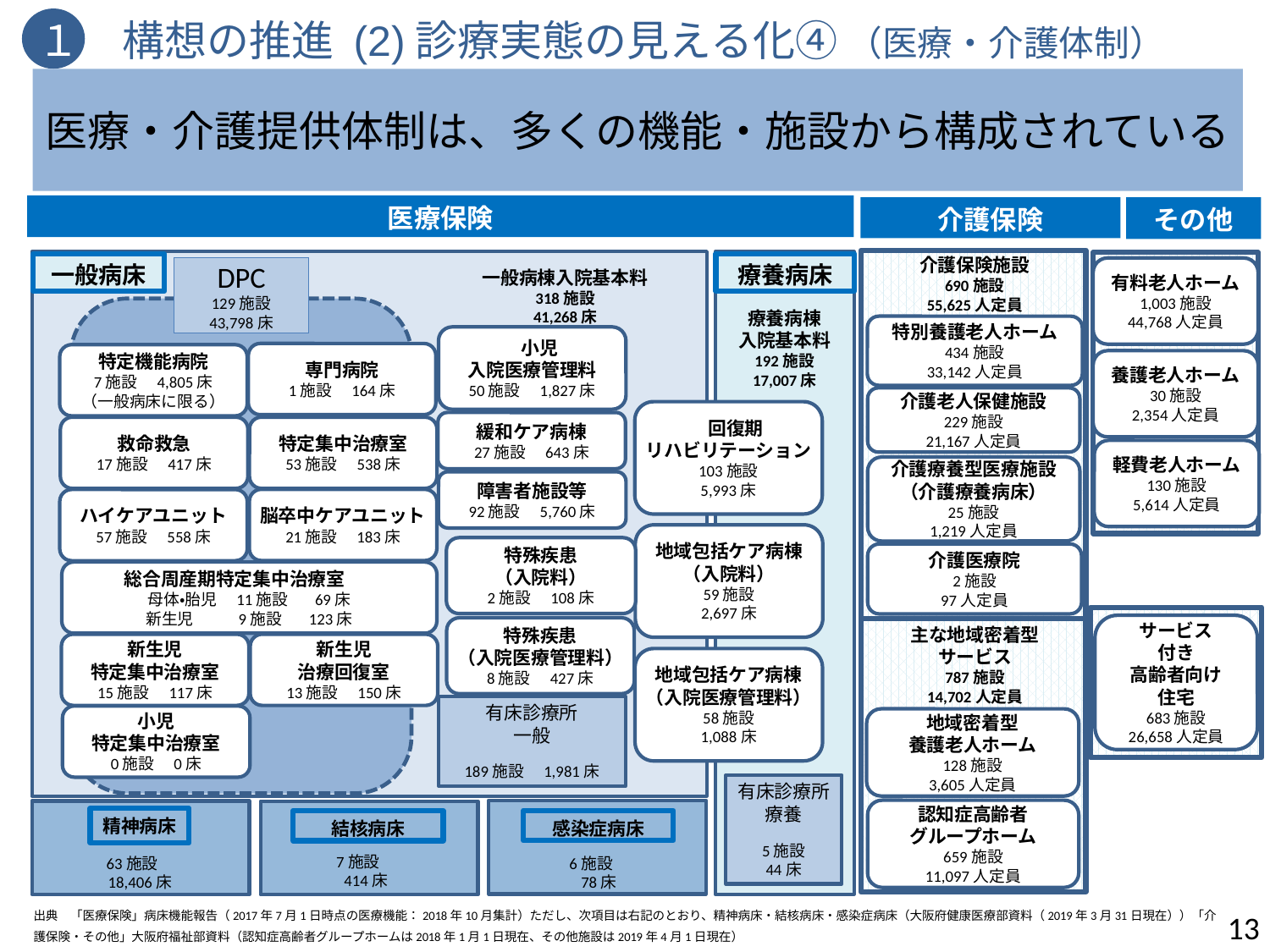

１　構想の推進 (2)診療実態の見える化④ （医療・介護体制）

医療・介護提供体制は、多くの機能・施設から構成されている
医療保険
その他
介護保険
介護保険施設
690施設
55,625人定員

特別養護老人ホーム
434施設
33,142人定員
介護老人保健施設
229施設
21,167人定員
介護療養型医療施設
（介護療養病床）
25施設
1,219人定員
主な地域密着型サービス
787施設
14,702人定員

地域密着型
養護老人ホーム
128施設
3,605人定員
認知症高齢者
グループホーム
659施設
11,097人定員

一般病床
療養病床
DPC
129施設 43,798床

一般病棟入院基本料
318施設
41,268床
療養病棟
入院基本料
192施設
17,007床
　小児
入院医療管理料
50施設　1,827床
   回復期
リハビリテーション
103施設
5,993床
緩和ケア病棟
27施設　643床
障害者施設等
92施設　5,760床
地域包括ケア病棟
（入院料）
59施設
2,697床
地域包括ケア病棟
（入院医療管理料）
58施設
1,088床
有床診療所
一般

189施設　1,981床
有床診療所
療養

5施設
44床

感染症病床
6施設
78床

精神病床
63施設
18,406床

結核病床
7施設
414床

有料老人ホーム
1,003施設
44,768人定員
養護老人ホーム
30施設
2,354人定員
軽費老人ホーム
130施設
5,614人定員
専門病院
1施設　164床
特定機能病院
7施設　4,805床
（一般病床に限る）
救命救急
17施設　417床
特定集中治療室
53施設　538床
脳卒中ケアユニット
21施設　183床
ハイケアユニット
57施設　558床
総合周産期特定集中治療室
母体・胎児　11施設  　69床
新生児　       9施設　  123床
新生児
治療回復室
13施設　150床
新生児
特定集中治療室
15施設　117床
小児
特定集中治療室
0施設　0床
特殊疾患
（入院料）
2施設　108床
介護医療院
2施設
97人定員

サービス
付き
高齢者向け
住宅
683施設
26,658人定員
特殊疾患
（入院医療管理料）
8施設　427床
出典　「医療保険」病床機能報告（2017年7月1日時点の医療機能：2018年10月集計）ただし、次項目は右記のとおり、精神病床・結核病床・感染症病床（大阪府健康医療部資料（2019年3月31日現在））「介護保険・その他」大阪府福祉部資料（認知症高齢者グループホームは2018年1月1日現在、その他施設は2019年4月1日現在）
13